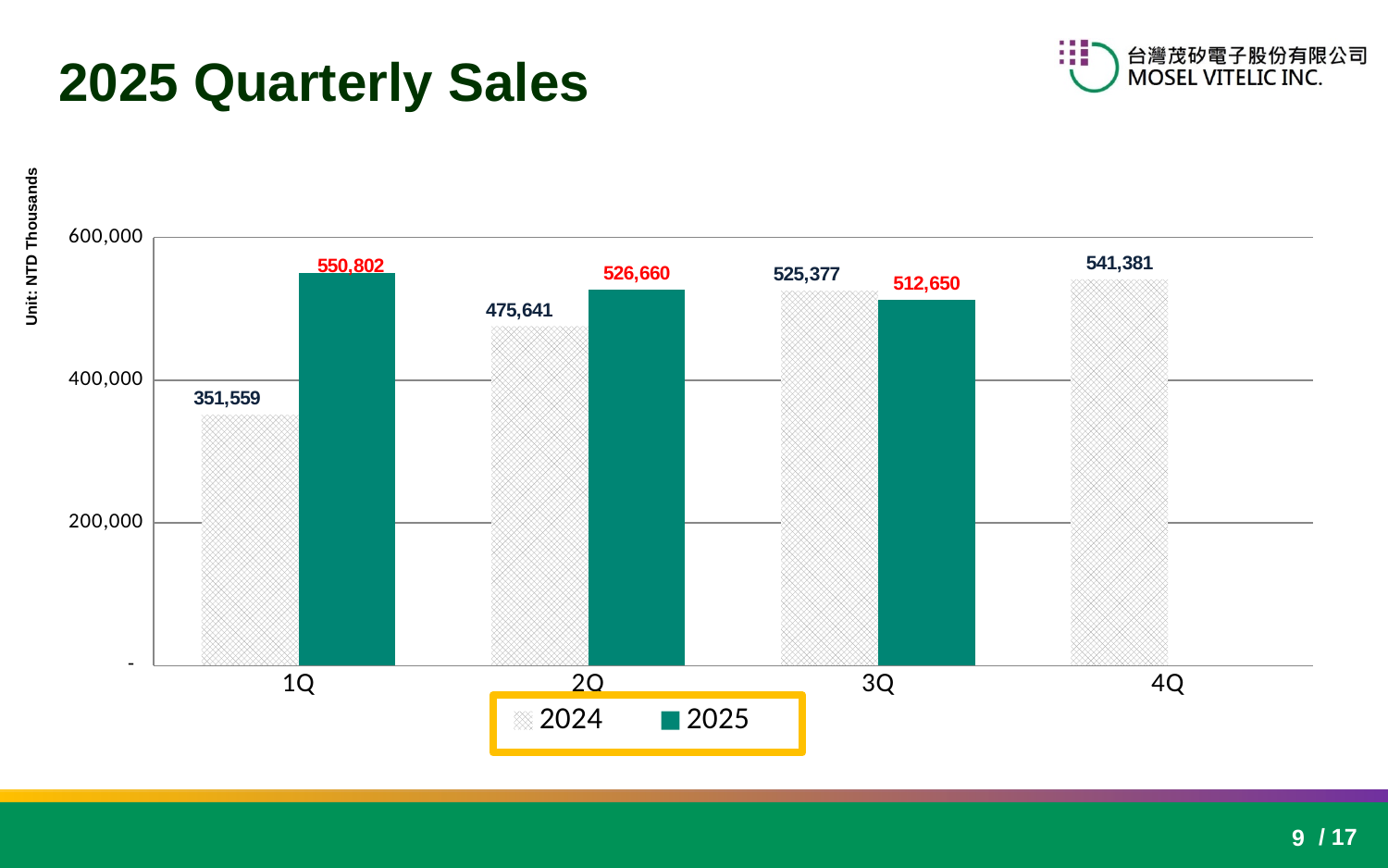

2025 Quarterly Sales
Unit: NTD Thousands

### Chart: 每季營收

| Category |  |  |
|---|---|---|
| 1Q | 351559.0 | 550802.0 |
| 2Q | 475641.0 | 526660.0 |
| 3Q | 525377.0 | 512650.0 |
| 4Q | 541381.0 | None |
9